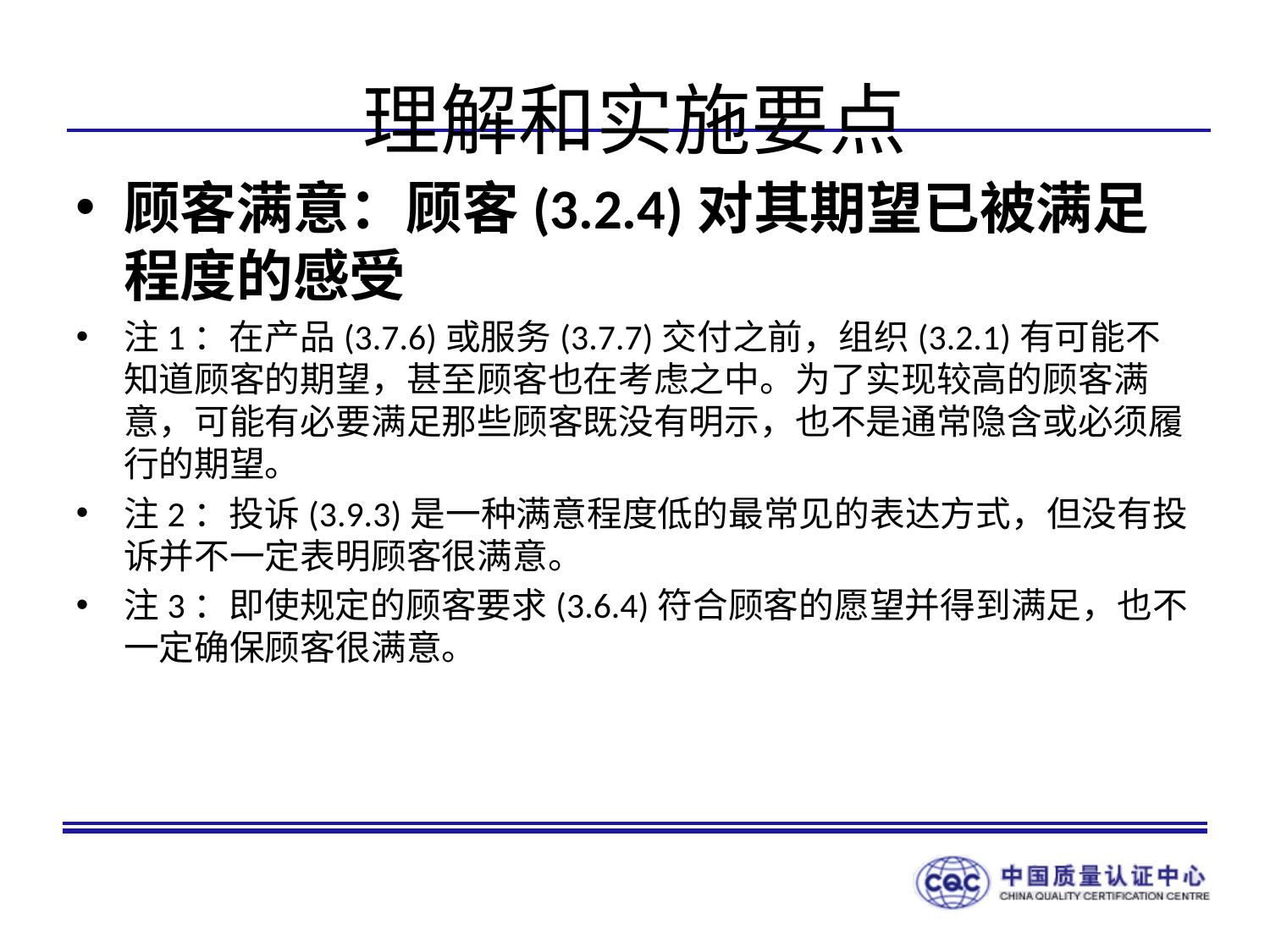

# 理解和实施要点
顾客满意：顾客(3.2.4)对其期望已被满足程度的感受
注1：在产品(3.7.6)或服务(3.7.7)交付之前，组织(3.2.1)有可能不知道顾客的期望，甚至顾客也在考虑之中。为了实现较高的顾客满意，可能有必要满足那些顾客既没有明示，也不是通常隐含或必须履行的期望。
注2：投诉(3.9.3)是一种满意程度低的最常见的表达方式，但没有投诉并不一定表明顾客很满意。
注3：即使规定的顾客要求(3.6.4)符合顾客的愿望并得到满足，也不一定确保顾客很满意。
221